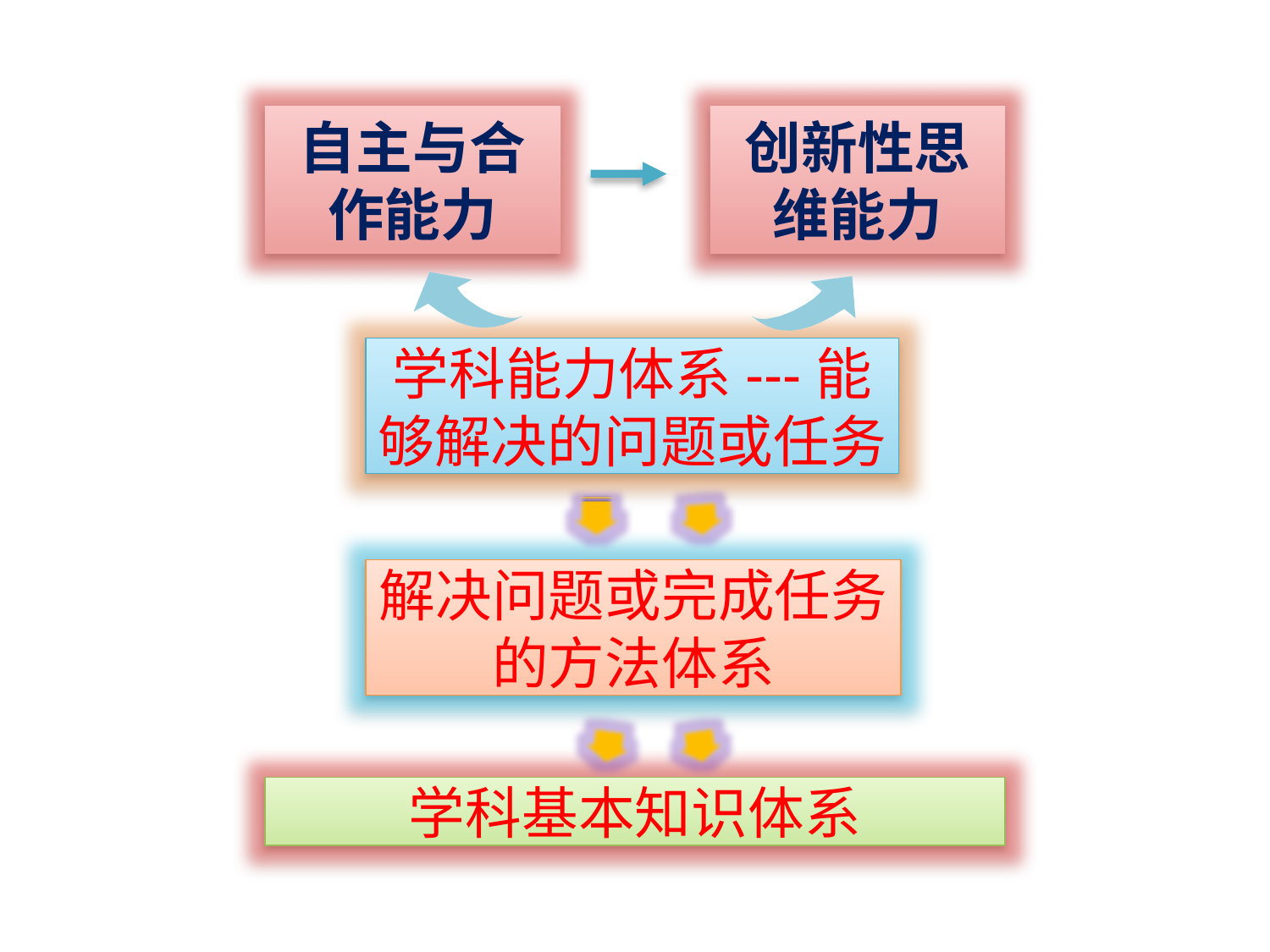

自主与合作能力
创新性思维能力

学科能力体系---能够解决的问题或任务

解决问题或完成任务的方法体系

学科基本知识体系